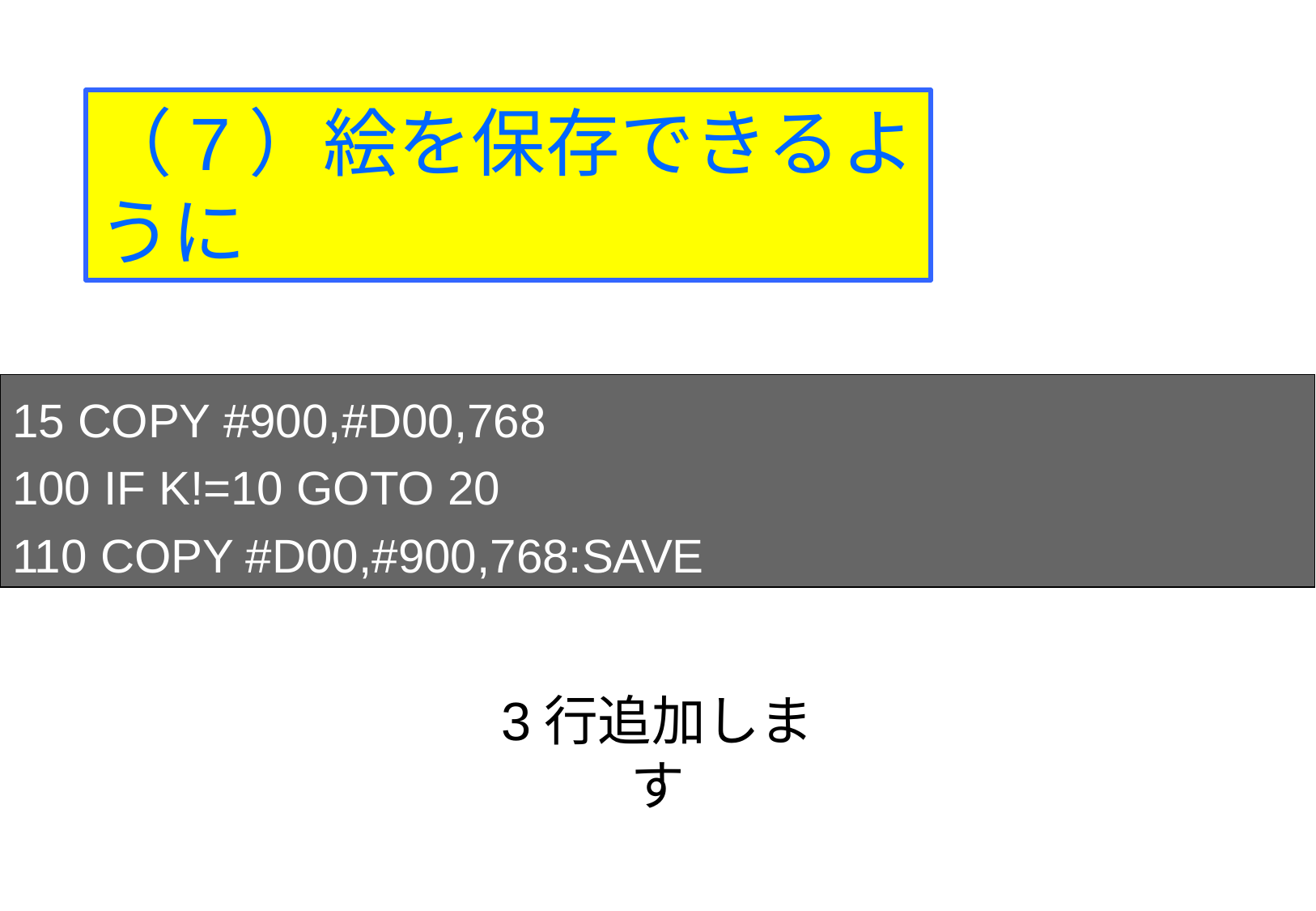

（7）絵を保存できるように
15 COPY #900,#D00,768
100 IF K!=10 GOTO 20
110 COPY #D00,#900,768:SAVE
3行追加します